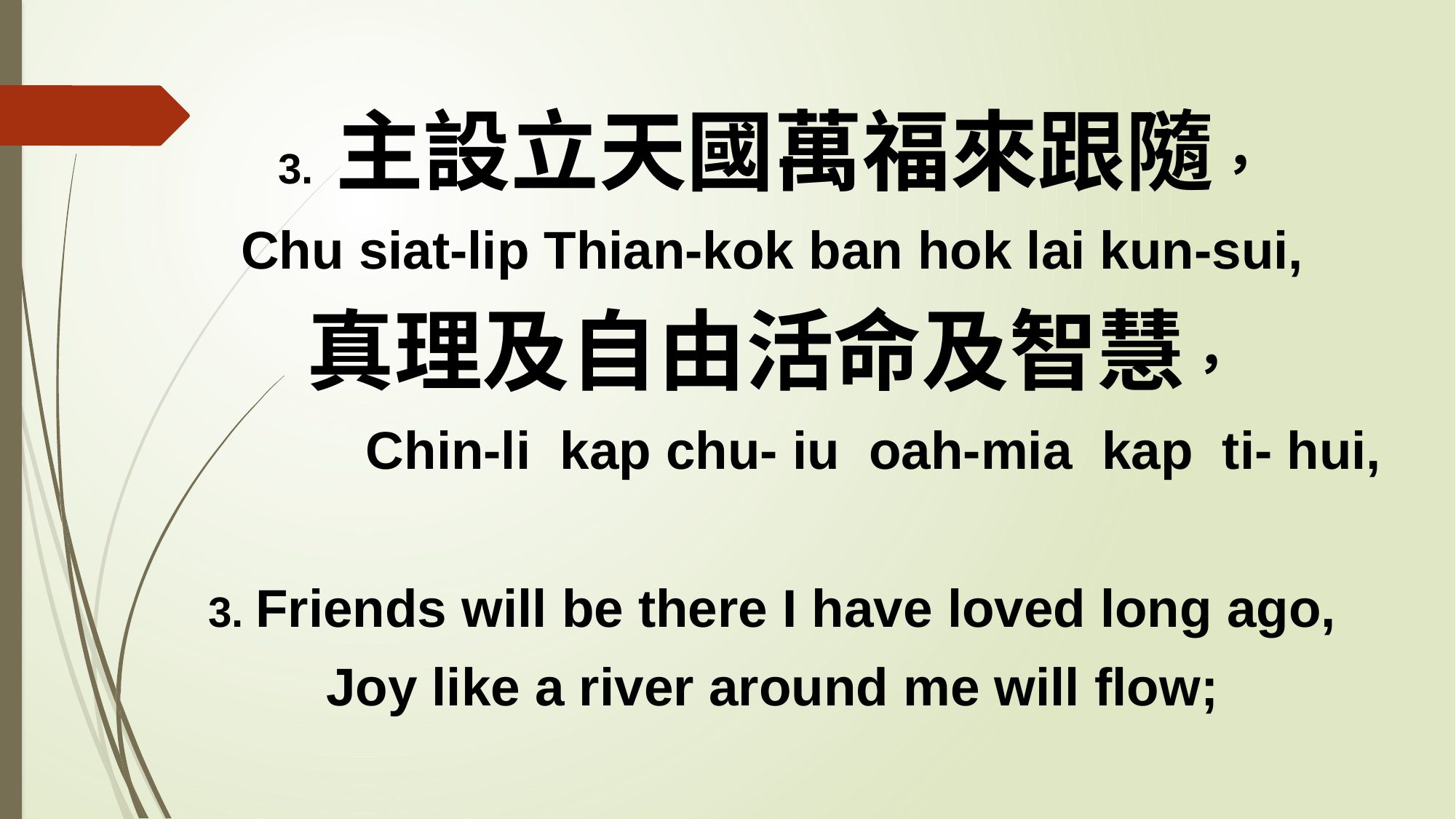

3. 主設立天國萬福來跟隨，
Chu siat-lip Thian-kok ban hok lai kun-sui,
真理及自由活命及智慧，
                Chin-li  kap chu- iu  oah-mia  kap  ti- hui,

3. Friends will be there I have loved long ago,
Joy like a river around me will flow;